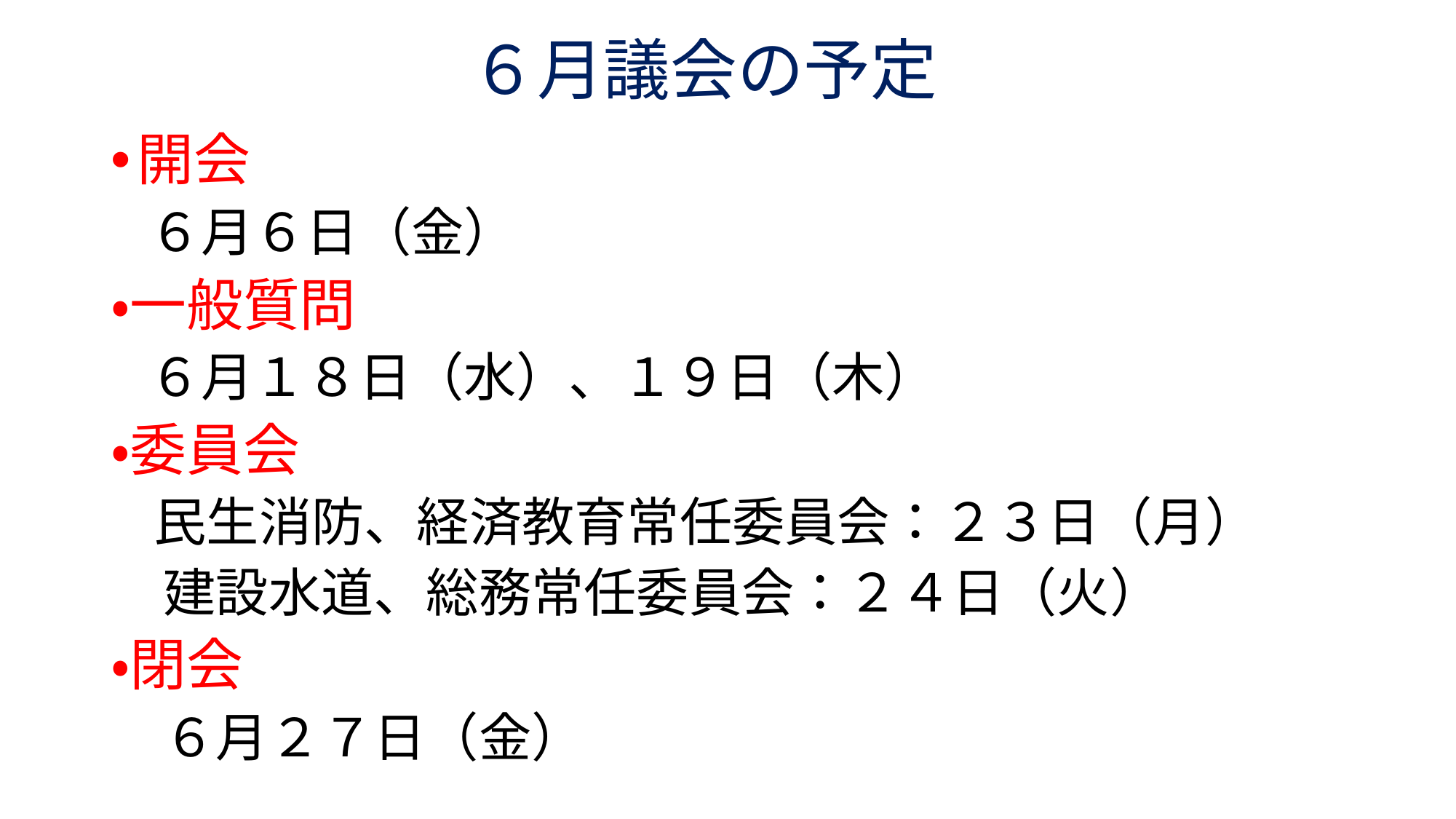

# ６月議会の予定
開会
　６月６日（金）
・一般質問
　６月１８日（水）、１９日（木）
・委員会
　民生消防、経済教育常任委員会：２３日（月）
　建設水道、総務常任委員会：２４日（火）
・閉会
　６月２７日（金）